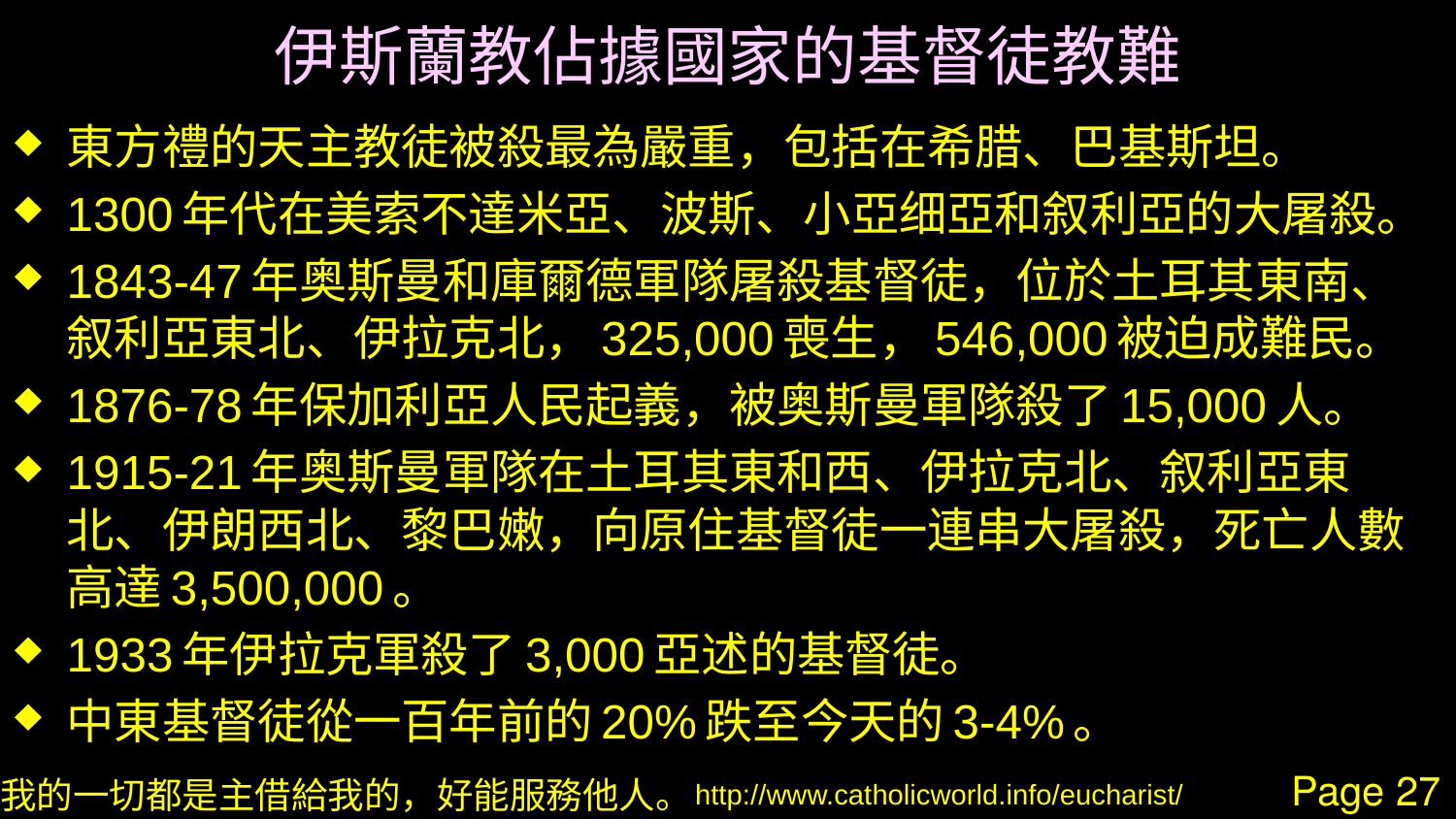

# 伊斯蘭教佔據國家的基督徒教難
東方禮的天主教徒被殺最為嚴重，包括在希腊、巴基斯坦。
1300年代在美索不達米亞、波斯、小亞细亞和叙利亞的大屠殺。
1843-47年奥斯曼和庫爾德軍隊屠殺基督徒，位於土耳其東南、叙利亞東北、伊拉克北，325,000喪生，546,000被迫成難民。
1876-78年保加利亞人民起義，被奥斯曼軍隊殺了15,000人。
1915-21年奥斯曼軍隊在土耳其東和西、伊拉克北、叙利亞東北、伊朗西北、黎巴嫩，向原住基督徒一連串大屠殺，死亡人數高達3,500,000。
1933年伊拉克軍殺了3,000亞述的基督徒。
中東基督徒從一百年前的20%跌至今天的3-4%。